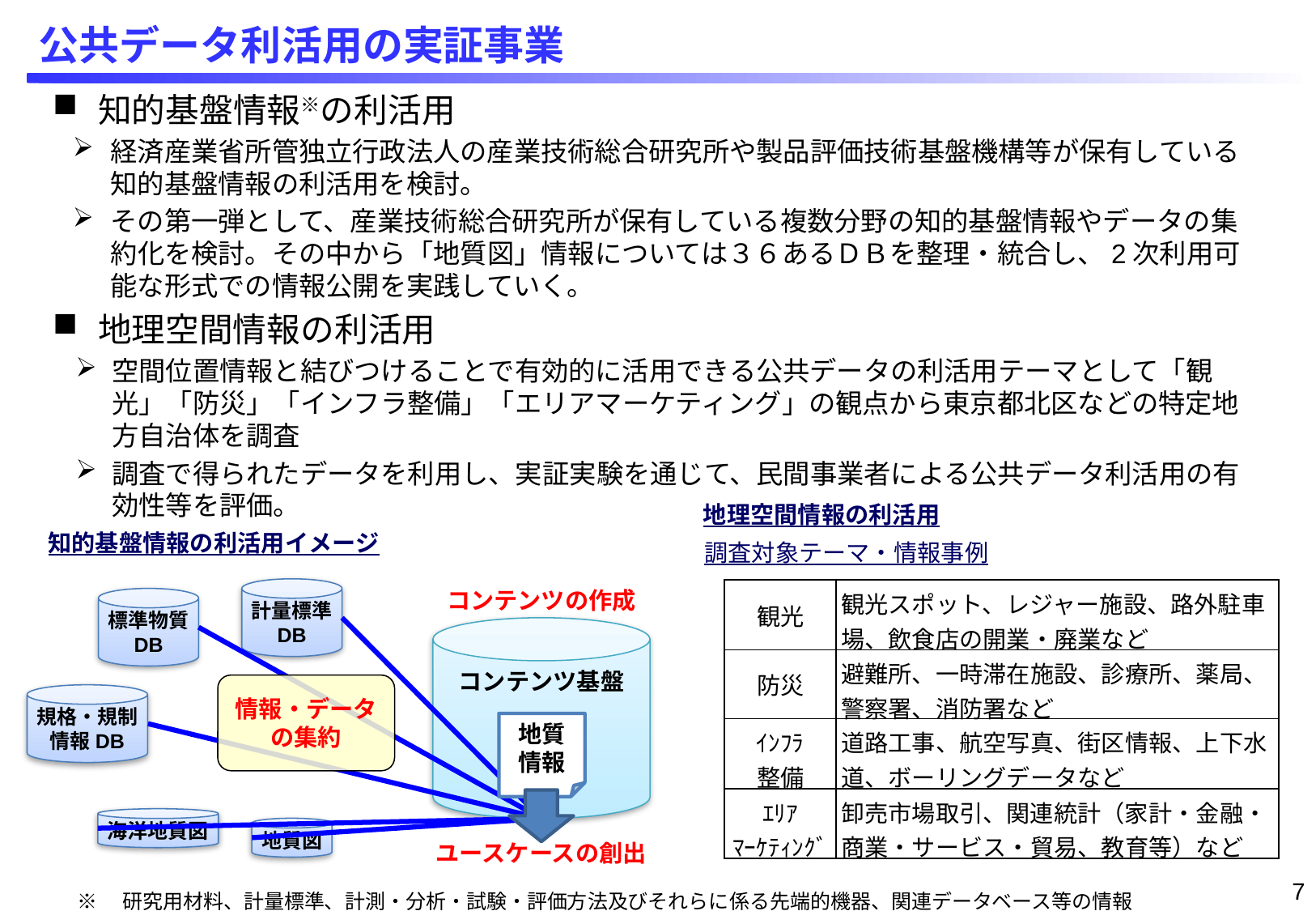

# 公共データ利活用の実証事業
知的基盤情報※の利活用
経済産業省所管独立行政法人の産業技術総合研究所や製品評価技術基盤機構等が保有している知的基盤情報の利活用を検討。
その第一弾として、産業技術総合研究所が保有している複数分野の知的基盤情報やデータの集約化を検討。その中から「地質図」情報については３６あるＤＢを整理・統合し、2次利用可能な形式での情報公開を実践していく。
地理空間情報の利活用
空間位置情報と結びつけることで有効的に活用できる公共データの利活用テーマとして「観光」「防災」「インフラ整備」「エリアマーケティング」の観点から東京都北区などの特定地方自治体を調査
調査で得られたデータを利用し、実証実験を通じて、民間事業者による公共データ利活用の有効性等を評価。
地理空間情報の利活用
知的基盤情報の利活用イメージ
調査対象テーマ・情報事例
計量標準
DB
コンテンツの作成
| 観光 | 観光スポット、レジャー施設、路外駐車場、飲食店の開業・廃業など |
| --- | --- |
| 防災 | 避難所、一時滞在施設、診療所、薬局、警察署、消防署など |
| ｲﾝﾌﾗ 整備 | 道路工事、航空写真、街区情報、上下水道、ボーリングデータなど |
| ｴﾘｱ ﾏｰｹﾃｨﾝｸﾞ | 卸売市場取引、関連統計（家計・金融・商業・サービス・貿易、教育等）など |
標準物質
DB
コンテンツ基盤
情報・データ
の集約
規格・規制
情報DB
地質
情報

海洋地質図
地質図
ユースケースの創出
※　研究用材料、計量標準、計測・分析・試験・評価方法及びそれらに係る先端的機器、関連データベース等の情報
7